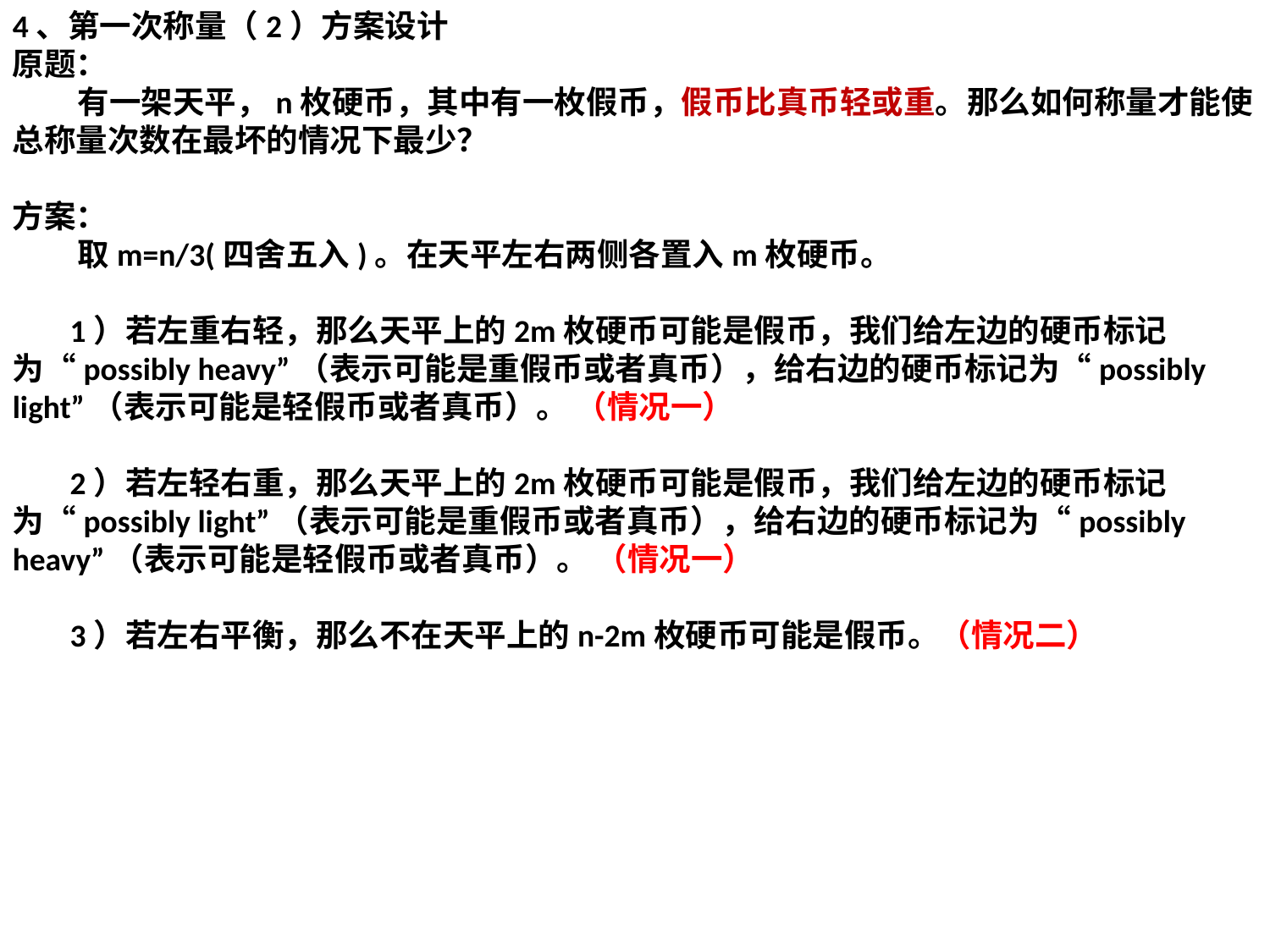

4、第一次称量（2）方案设计
原题：
        有一架天平，n枚硬币，其中有一枚假币，假币比真币轻或重。那么如何称量才能使总称量次数在最坏的情况下最少？

方案：
        取m=n/3(四舍五入)。在天平左右两侧各置入m枚硬币。

        1）若左重右轻，那么天平上的2m枚硬币可能是假币，我们给左边的硬币标记为“possibly heavy”（表示可能是重假币或者真币），给右边的硬币标记为“possibly light”（表示可能是轻假币或者真币）。 （情况一）

        2）若左轻右重，那么天平上的2m枚硬币可能是假币，我们给左边的硬币标记为“possibly light”（表示可能是重假币或者真币），给右边的硬币标记为“possibly heavy”（表示可能是轻假币或者真币）。 （情况一）

        3）若左右平衡，那么不在天平上的n-2m枚硬币可能是假币。（情况二）